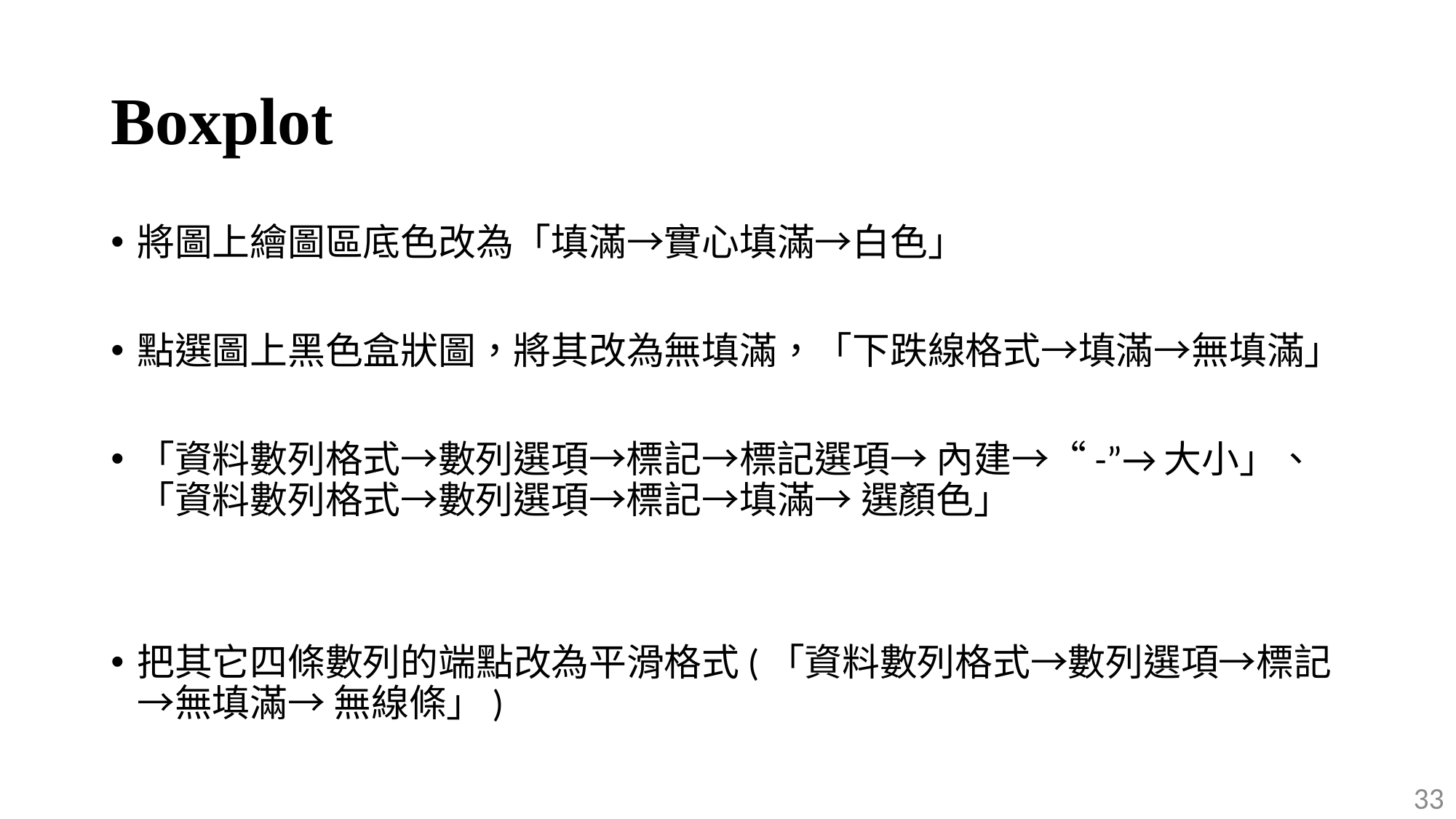

# Boxplot
將圖上繪圖區底色改為「填滿→實心填滿→白色」

點選圖上黑色盒狀圖，將其改為無填滿，「下跌線格式→填滿→無填滿」

「資料數列格式→數列選項→標記→標記選項→ 內建→“-”→大小」、「資料數列格式→數列選項→標記→填滿→ 選顏色」

把其它四條數列的端點改為平滑格式(「資料數列格式→數列選項→標記→無填滿→ 無線條」)
33